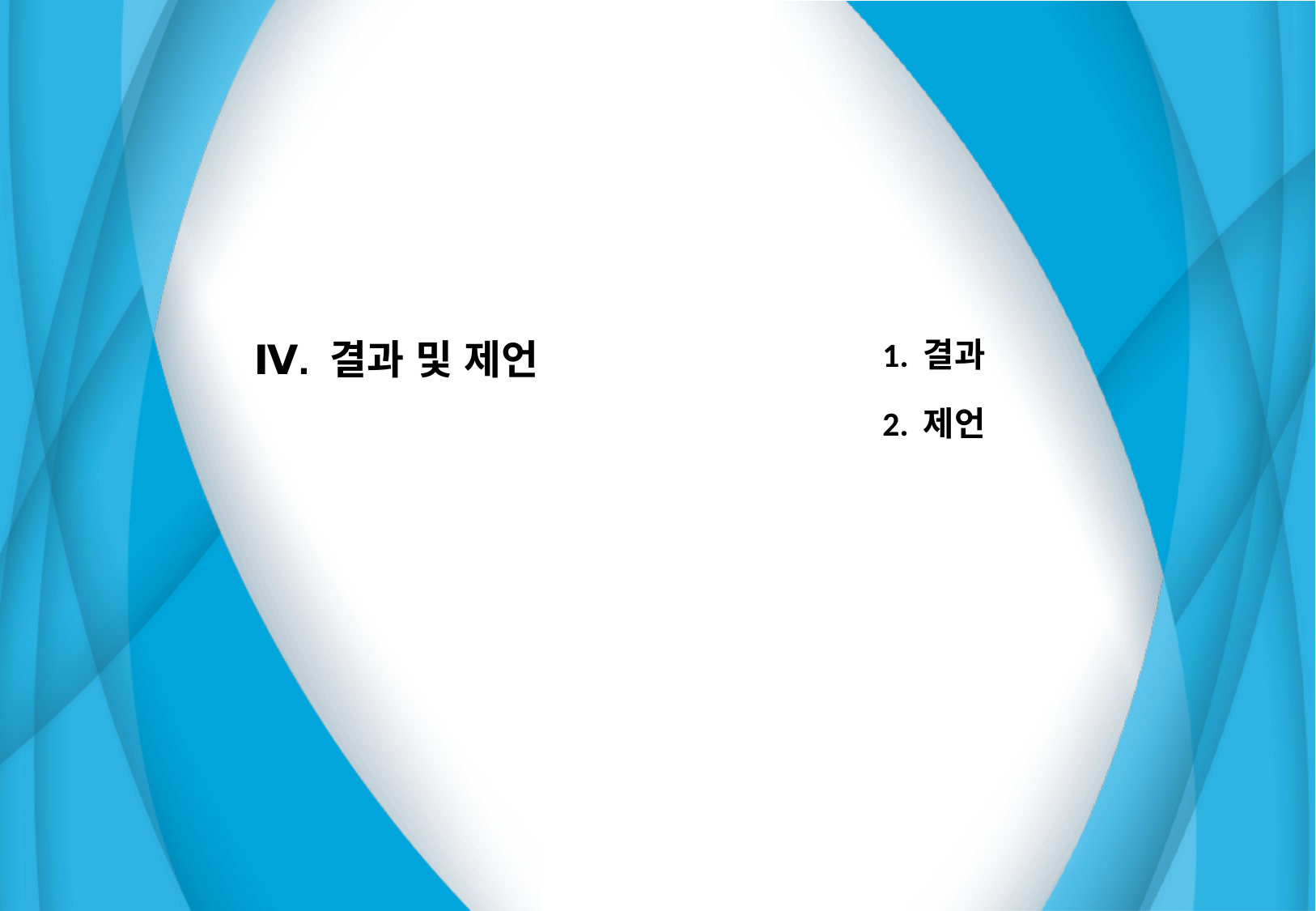

| Ⅳ. 결과 및 제언 | 1. 결과 2. 제언 |
| --- | --- |